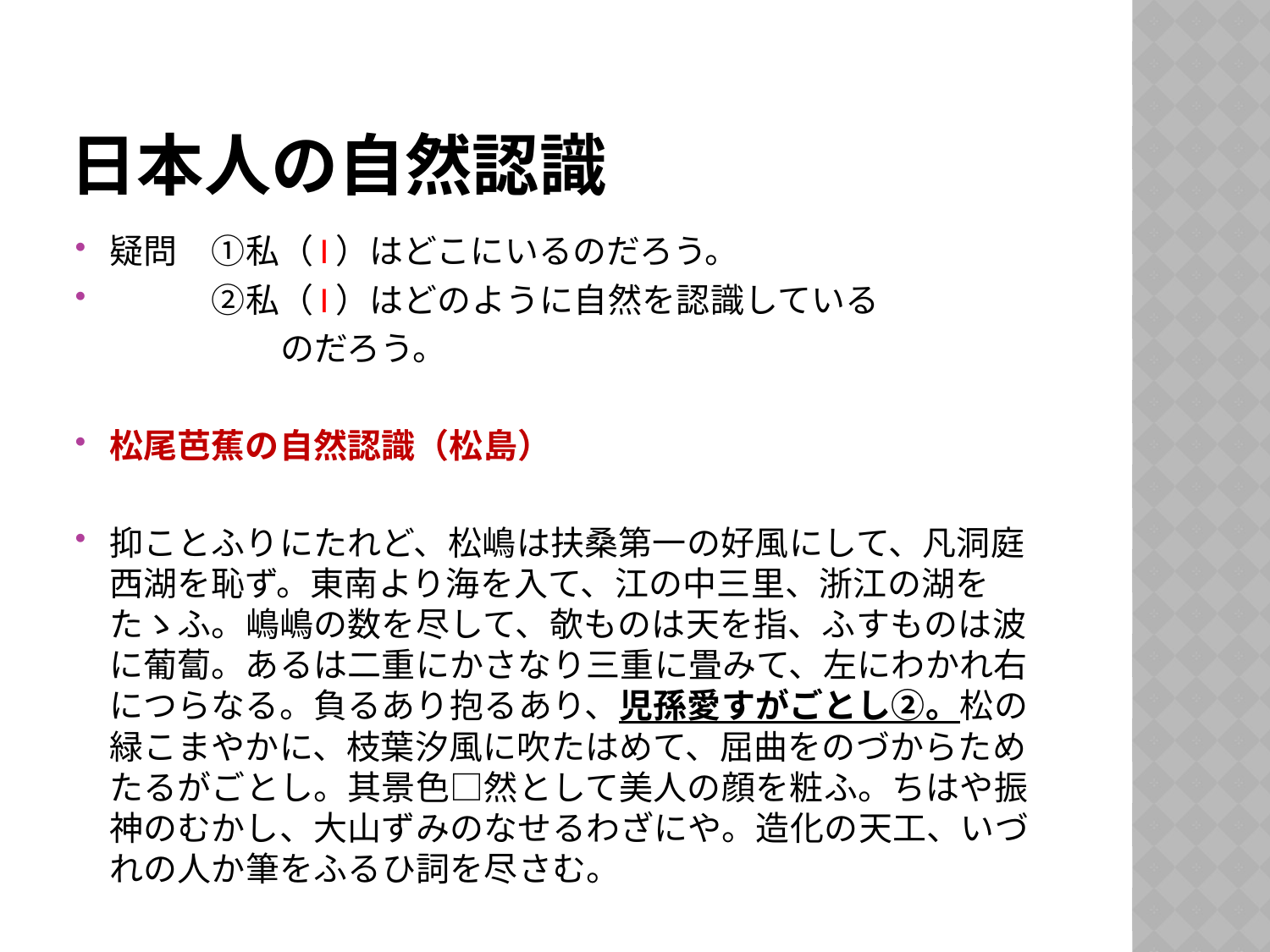

# 日本人の自然認識
疑問　①私（I）はどこにいるのだろう。
　　　②私（I）はどのように自然を認識している
　　　　　　のだろう。

松尾芭蕉の自然認識（松島）

抑ことふりにたれど、松嶋は扶桑第一の好風にして、凡洞庭西湖を恥ず。東南より海を入て、江の中三里、浙江の湖をたゝふ。嶋嶋の数を尽して、欹ものは天を指、ふすものは波に葡蔔。あるは二重にかさなり三重に畳みて、左にわかれ右につらなる。負るあり抱るあり、児孫愛すがごとし②。松の緑こまやかに、枝葉汐風に吹たはめて、屈曲をのづからためたるがごとし。其景色□然として美人の顔を粧ふ。ちはや振神のむかし、大山ずみのなせるわざにや。造化の天工、いづれの人か筆をふるひ詞を尽さむ。